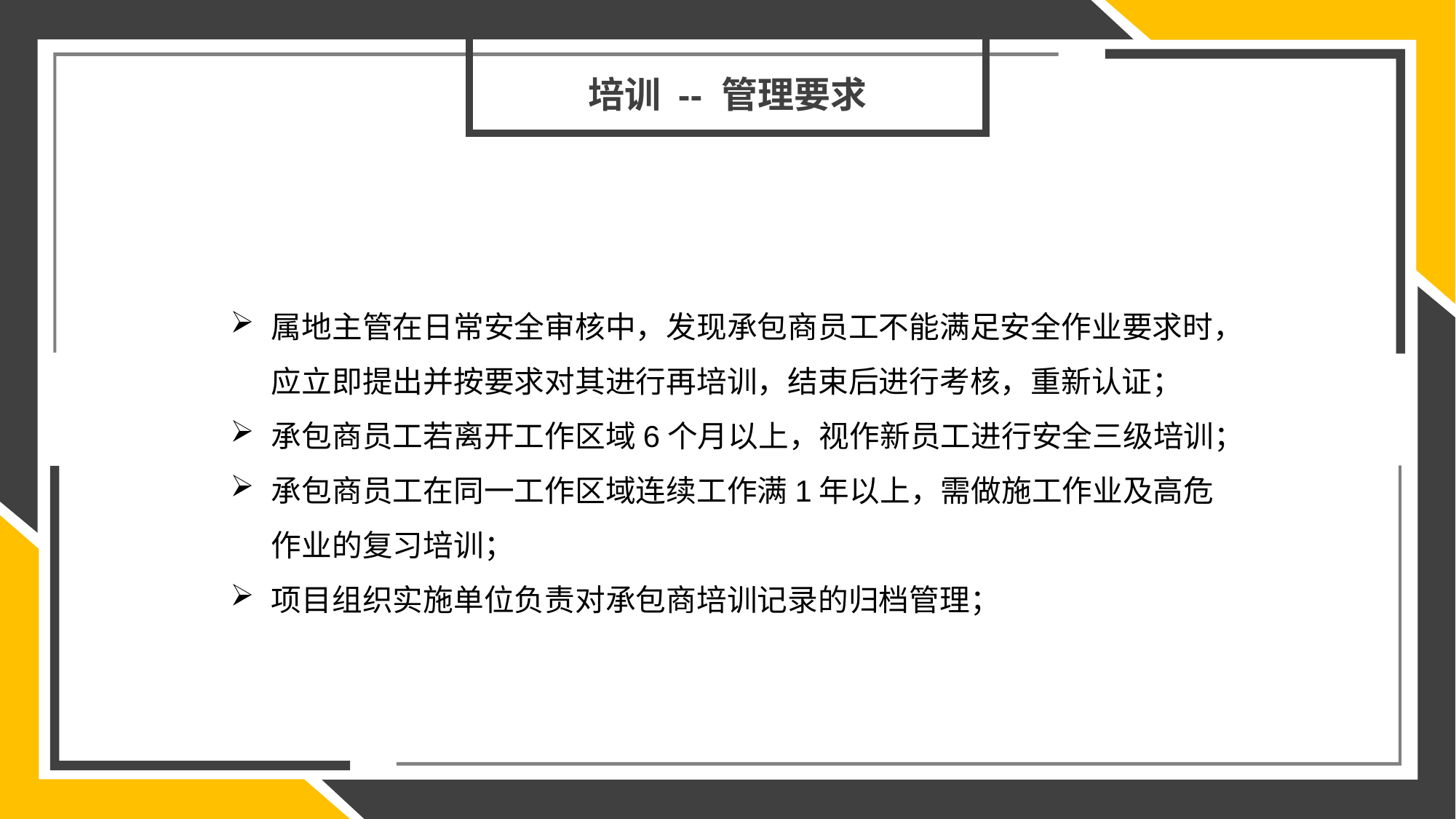

培训 -- 管理要求
属地主管在日常安全审核中，发现承包商员工不能满足安全作业要求时，应立即提出并按要求对其进行再培训，结束后进行考核，重新认证；
承包商员工若离开工作区域6个月以上，视作新员工进行安全三级培训；
承包商员工在同一工作区域连续工作满1年以上，需做施工作业及高危作业的复习培训；
项目组织实施单位负责对承包商培训记录的归档管理；